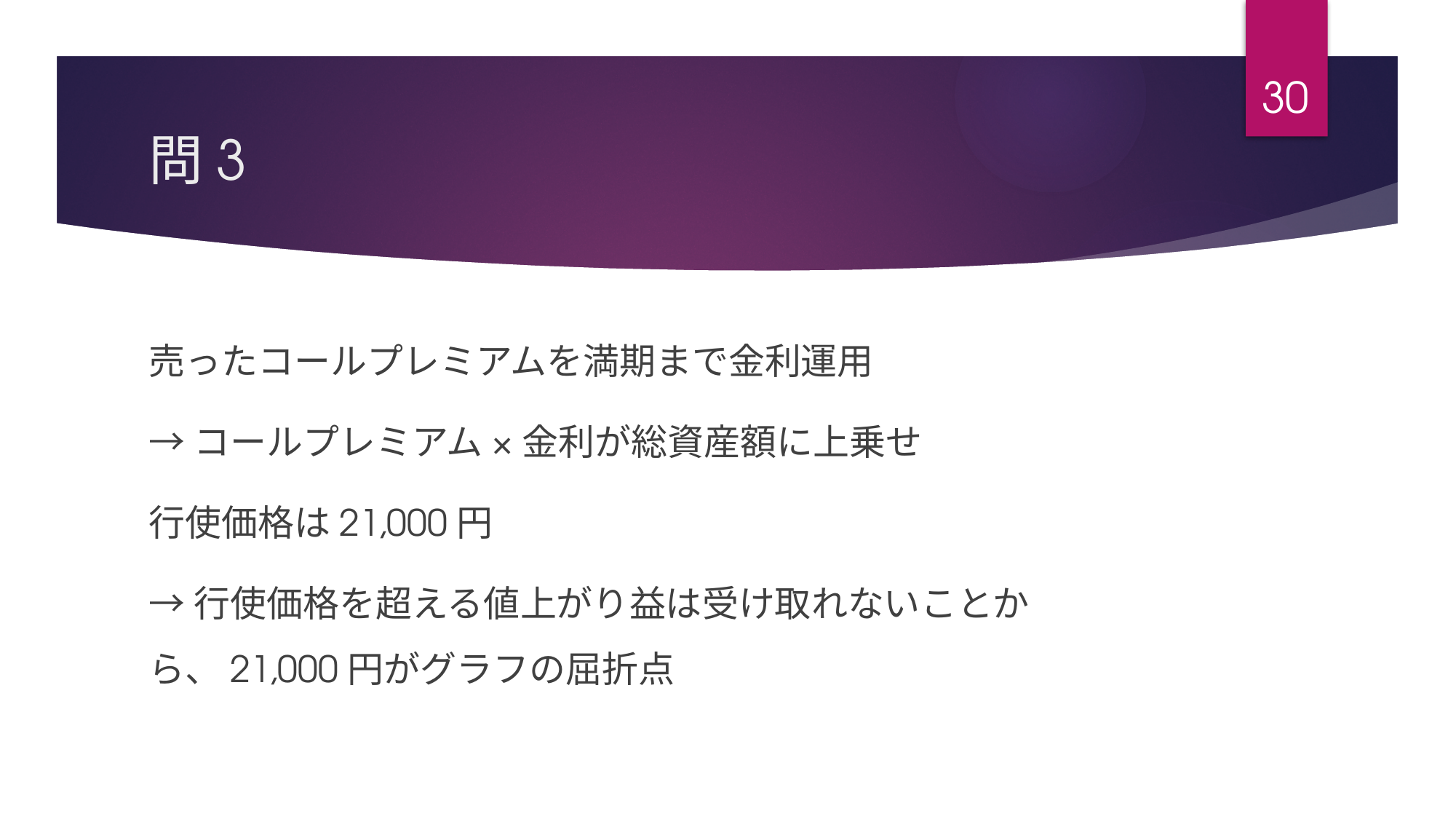

30
# 問3
売ったコールプレミアムを満期まで金利運用
→コールプレミアム×金利が総資産額に上乗せ
行使価格は21,000円
→行使価格を超える値上がり益は受け取れないことから、21,000円がグラフの屈折点